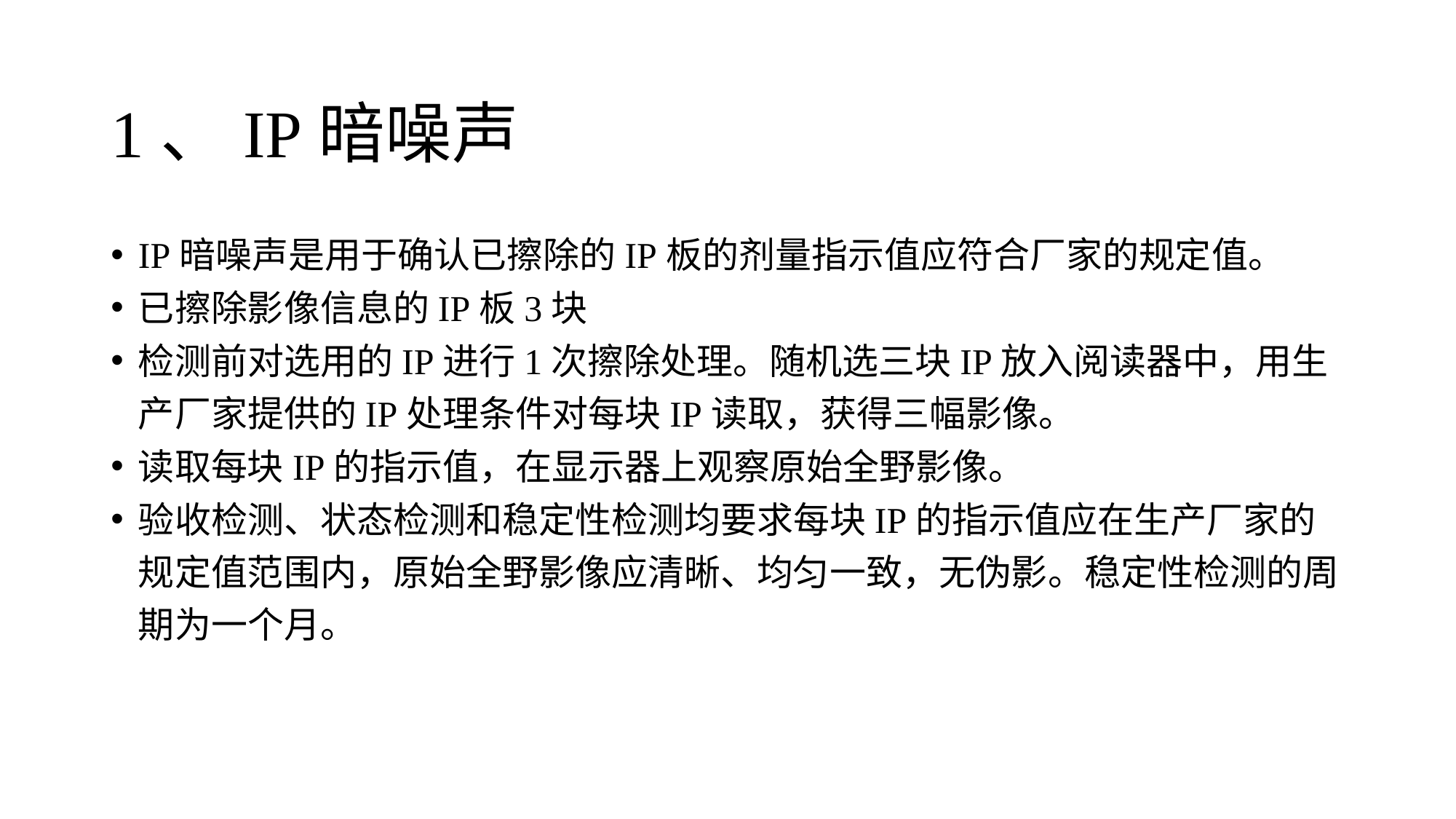

# 1、IP暗噪声
IP暗噪声是用于确认已擦除的IP板的剂量指示值应符合厂家的规定值。
已擦除影像信息的IP板3块
检测前对选用的IP进行1次擦除处理。随机选三块IP放入阅读器中，用生产厂家提供的IP处理条件对每块IP读取，获得三幅影像。
读取每块IP的指示值，在显示器上观察原始全野影像。
验收检测、状态检测和稳定性检测均要求每块IP的指示值应在生产厂家的规定值范围内，原始全野影像应清晰、均匀一致，无伪影。稳定性检测的周期为一个月。